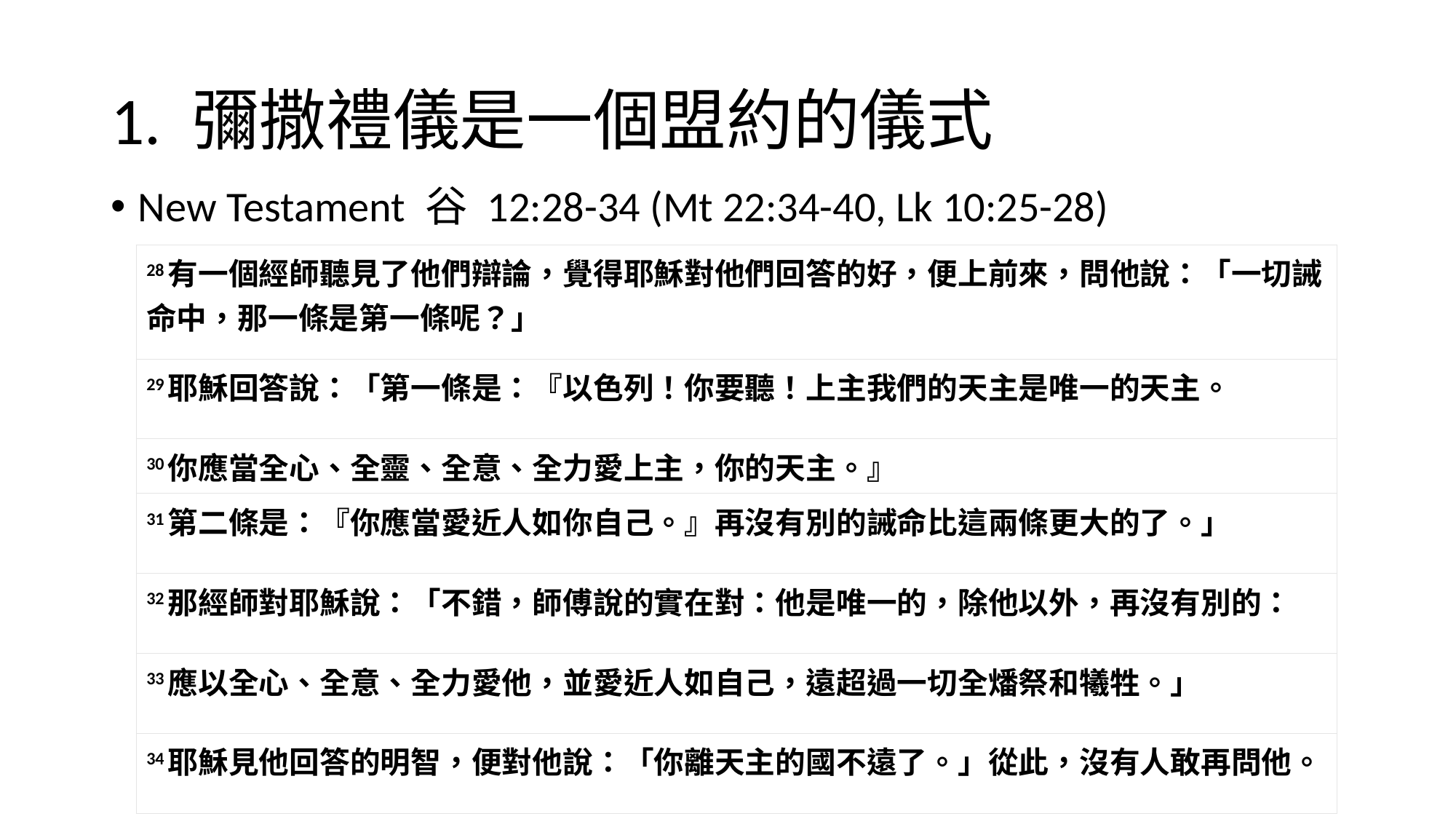

# 1. 彌撒禮儀是一個盟約的儀式
New Testament 谷 12:28-34 (Mt 22:34-40, Lk 10:25-28)

| 28有一個經師聽見了他們辯論，覺得耶穌對他們回答的好，便上前來，問他說：「一切誡命中，那一條是第一條呢？」 |
| --- |
| 29耶穌回答說：「第一條是：『以色列！你要聽！上主我們的天主是唯一的天主。 |
| 30你應當全心、全靈、全意、全力愛上主，你的天主。』 |
| 31第二條是：『你應當愛近人如你自己。』再沒有別的誡命比這兩條更大的了。」 |
| 32那經師對耶穌說：「不錯，師傅說的實在對：他是唯一的，除他以外，再沒有別的： |
| 33應以全心、全意、全力愛他，並愛近人如自己，遠超過一切全燔祭和犧牲。」 |
| 34耶穌見他回答的明智，便對他說：「你離天主的國不遠了。」從此，沒有人敢再問他。 |